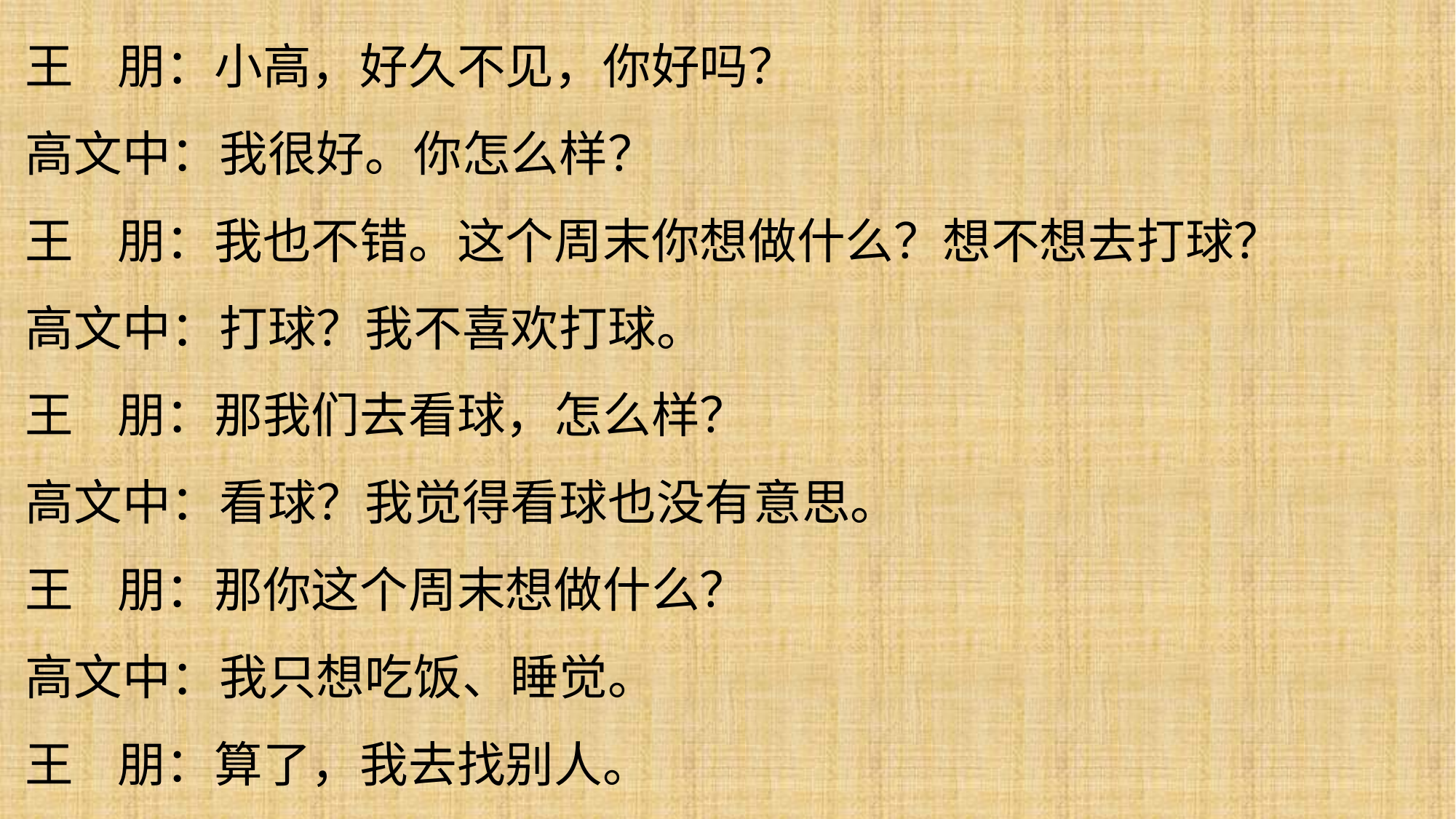

王    朋：小高，好久不见，你好吗？
高文中：我很好。你怎么样？
王    朋：我也不错。这个周末你想做什么？想不想去打球？
高文中：打球？我不喜欢打球。
王    朋：那我们去看球，怎么样？
高文中：看球？我觉得看球也没有意思。
王    朋：那你这个周末想做什么？
高文中：我只想吃饭、睡觉。
王    朋：算了，我去找别人。